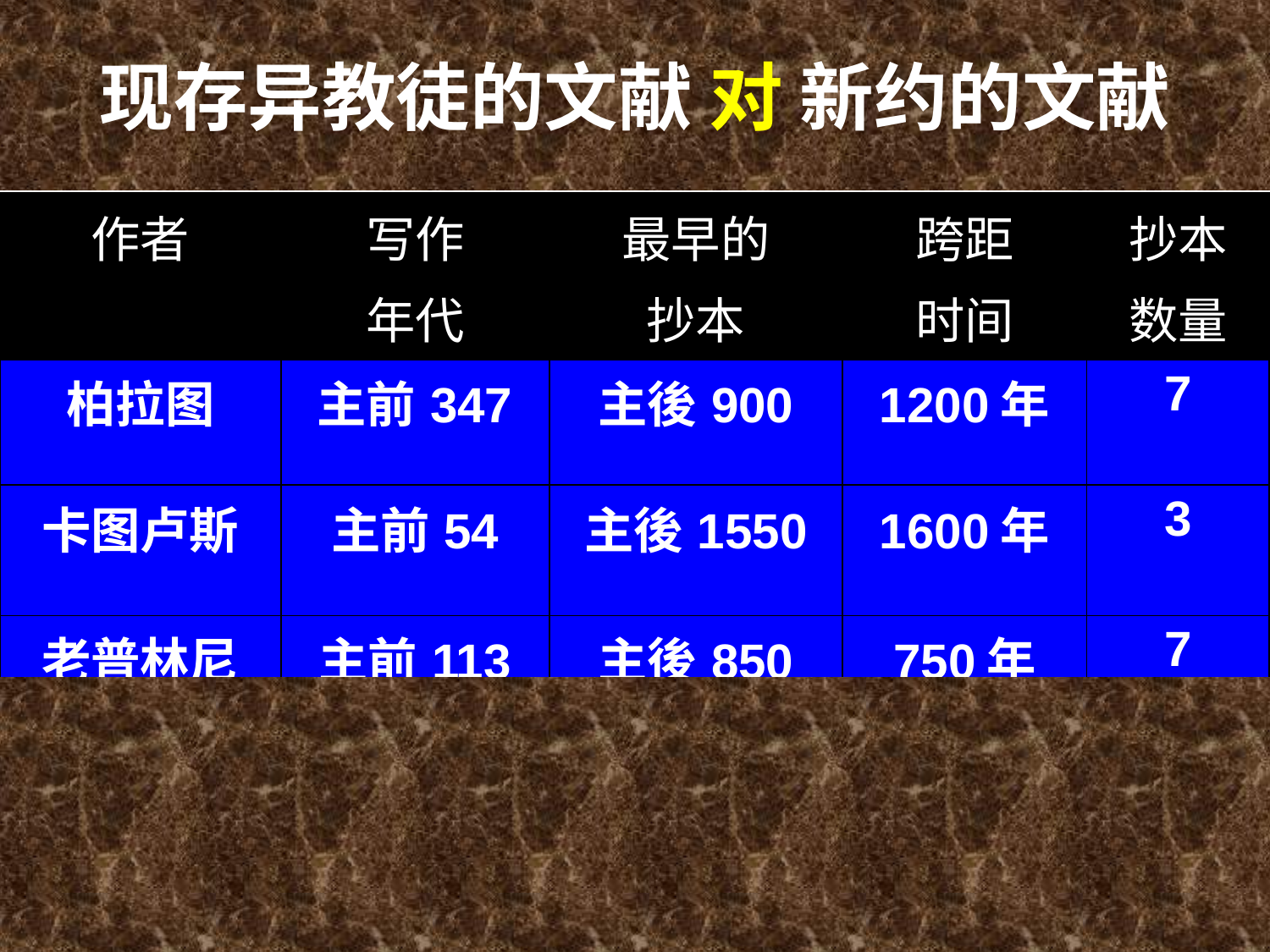

# 现存异教徒的文献 对 新约的文献
| 作者 | 写作 年代 | 最早的 抄本 | 跨距 时间 | 抄本 数量 |
| --- | --- | --- | --- | --- |
| 柏拉图 | 主前347 | 主後900 | 1200年 | 7 |
| 卡图卢斯 | 主前54 | 主後1550 | 1600年 | 3 |
| 老普林尼 | 主前113 | 主後850 | 750年 | 7 |
| 保罗,路加, 等等. | 主前95 | 主後200 | 100年 | 24,772 |